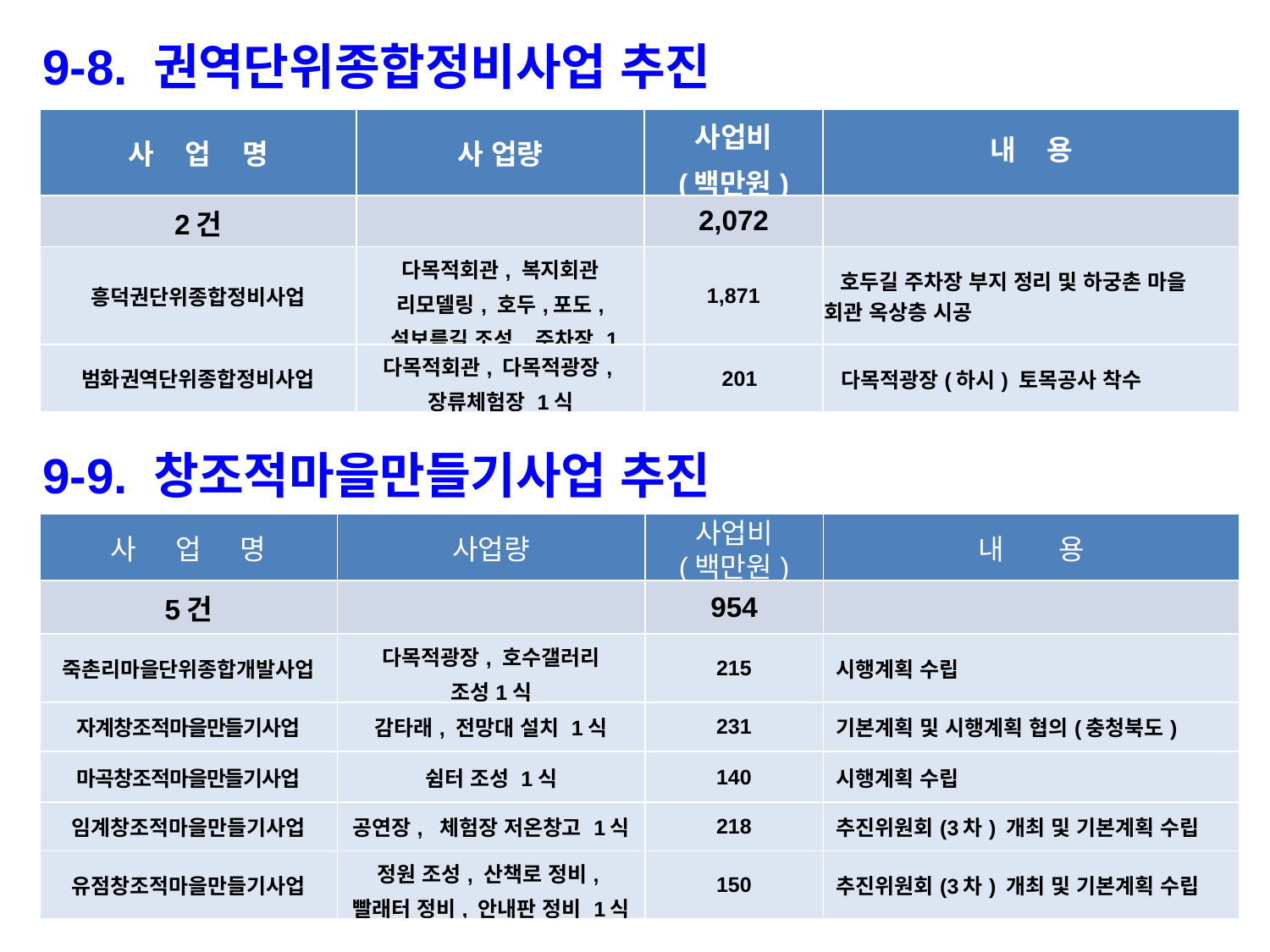

9-8. 권역단위종합정비사업 추진

| 사 업 명 | 사 업량 | 사업비 (백만원) | 내 용 |
| --- | --- | --- | --- |
| 2건 |  | 2,072 |  |
| 흥덕권단위종합정비사업 | 다목적회관, 복지회관 리모델링, 호두,포도, 설보름길 조성, 주차장 1식 | 1,871 | 호두길 주차장 부지 정리 및 하궁촌 마을 회관 옥상층 시공 |
| 범화권역단위종합정비사업 | 다목적회관, 다목적광장, 장류체험장 1식 | 201 | 다목적광장(하시) 토목공사 착수 |
9-9. 창조적마을만들기사업 추진

| 사 업 명 | 사업량 | 사업비 (백만원) | 내 용 |
| --- | --- | --- | --- |
| 5건 |  | 954 |  |
| 죽촌리마을단위종합개발사업 | 다목적광장, 호수갤러리 조성1식 | 215 | 시행계획 수립 |
| 자계창조적마을만들기사업 | 감타래, 전망대 설치 1식 | 231 | 기본계획 및 시행계획 협의(충청북도) |
| 마곡창조적마을만들기사업 | 쉼터 조성 1식 | 140 | 시행계획 수립 |
| 임계창조적마을만들기사업 | 공연장, 체험장 저온창고 1식 | 218 | 추진위원회(3차) 개최 및 기본계획 수립 |
| 유점창조적마을만들기사업 | 정원 조성, 산책로 정비, 빨래터 정비, 안내판 정비 1식 | 150 | 추진위원회(3차) 개최 및 기본계획 수립 |